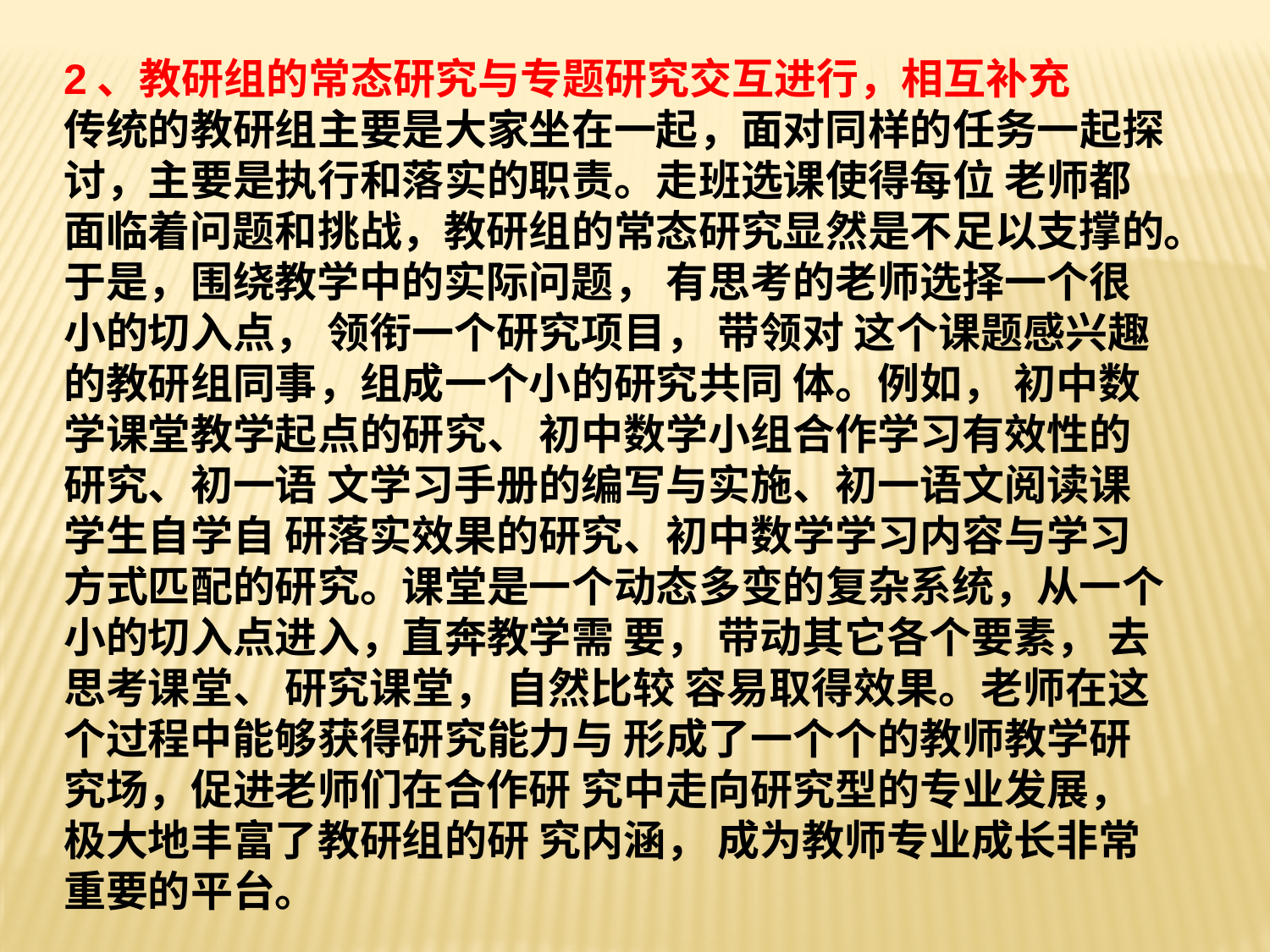

2、教研组的常态研究与专题研究交互进行，相互补充
传统的教研组主要是大家坐在一起，面对同样的任务一起探讨，主要是执行和落实的职责。走班选课使得每位 老师都面临着问题和挑战，教研组的常态研究显然是不足以支撑的。于是，围绕教学中的实际问题， 有思考的老师选择一个很小的切入点， 领衔一个研究项目， 带领对 这个课题感兴趣的教研组同事，组成一个小的研究共同 体。例如， 初中数学课堂教学起点的研究、 初中数学小组合作学习有效性的研究、初一语 文学习手册的编写与实施、初一语文阅读课学生自学自 研落实效果的研究、初中数学学习内容与学习方式匹配的研究。课堂是一个动态多变的复杂系统，从一个小的切入点进入，直奔教学需 要， 带动其它各个要素， 去思考课堂、 研究课堂， 自然比较 容易取得效果。老师在这个过程中能够获得研究能力与 形成了一个个的教师教学研究场，促进老师们在合作研 究中走向研究型的专业发展，极大地丰富了教研组的研 究内涵， 成为教师专业成长非常重要的平台。